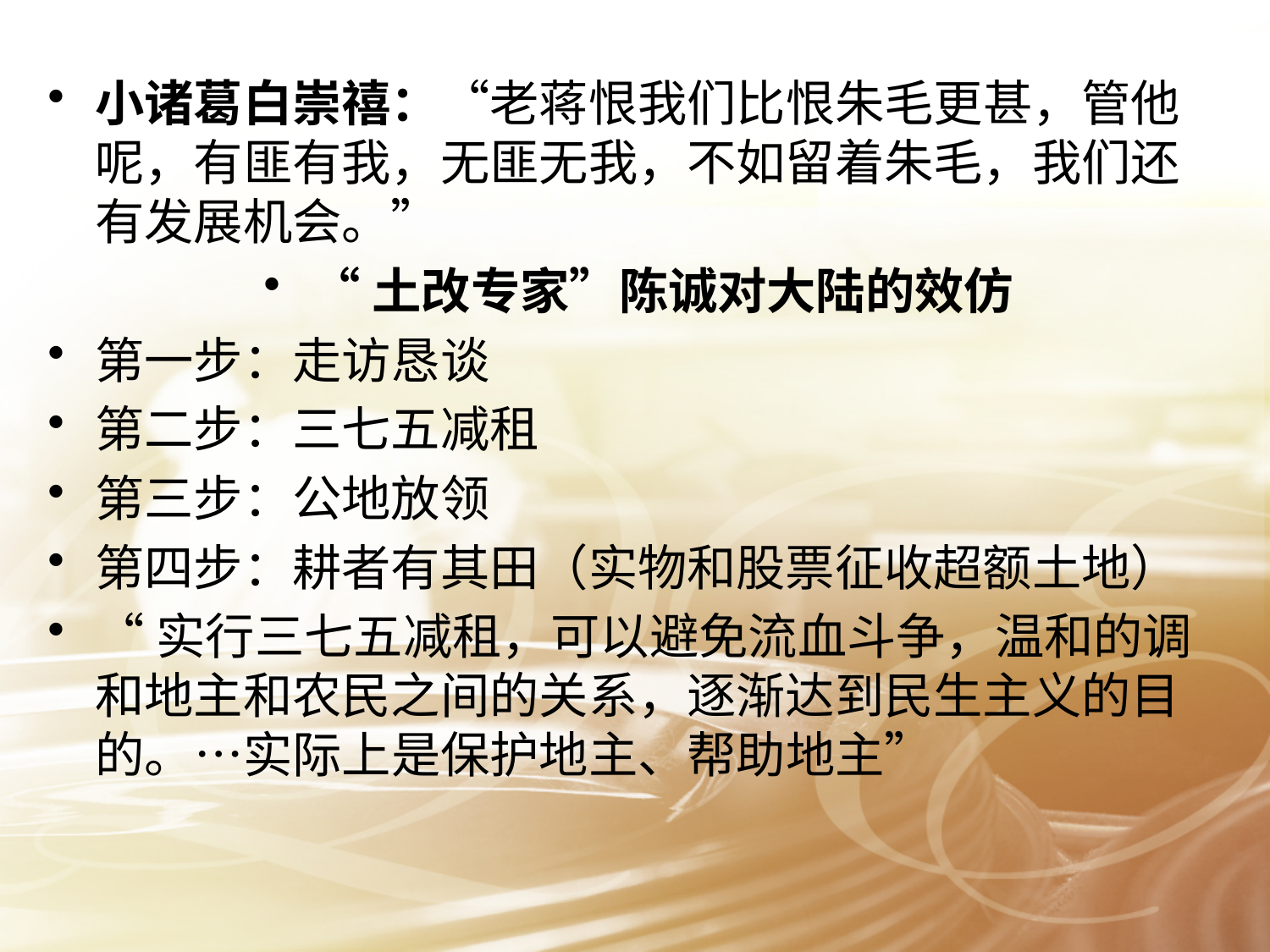

#
小诸葛白崇禧：“老蒋恨我们比恨朱毛更甚，管他呢，有匪有我，无匪无我，不如留着朱毛，我们还有发展机会。”
“土改专家”陈诚对大陆的效仿
第一步：走访恳谈
第二步：三七五减租
第三步：公地放领
第四步：耕者有其田（实物和股票征收超额土地）
“实行三七五减租，可以避免流血斗争，温和的调和地主和农民之间的关系，逐渐达到民生主义的目的。…实际上是保护地主、帮助地主”